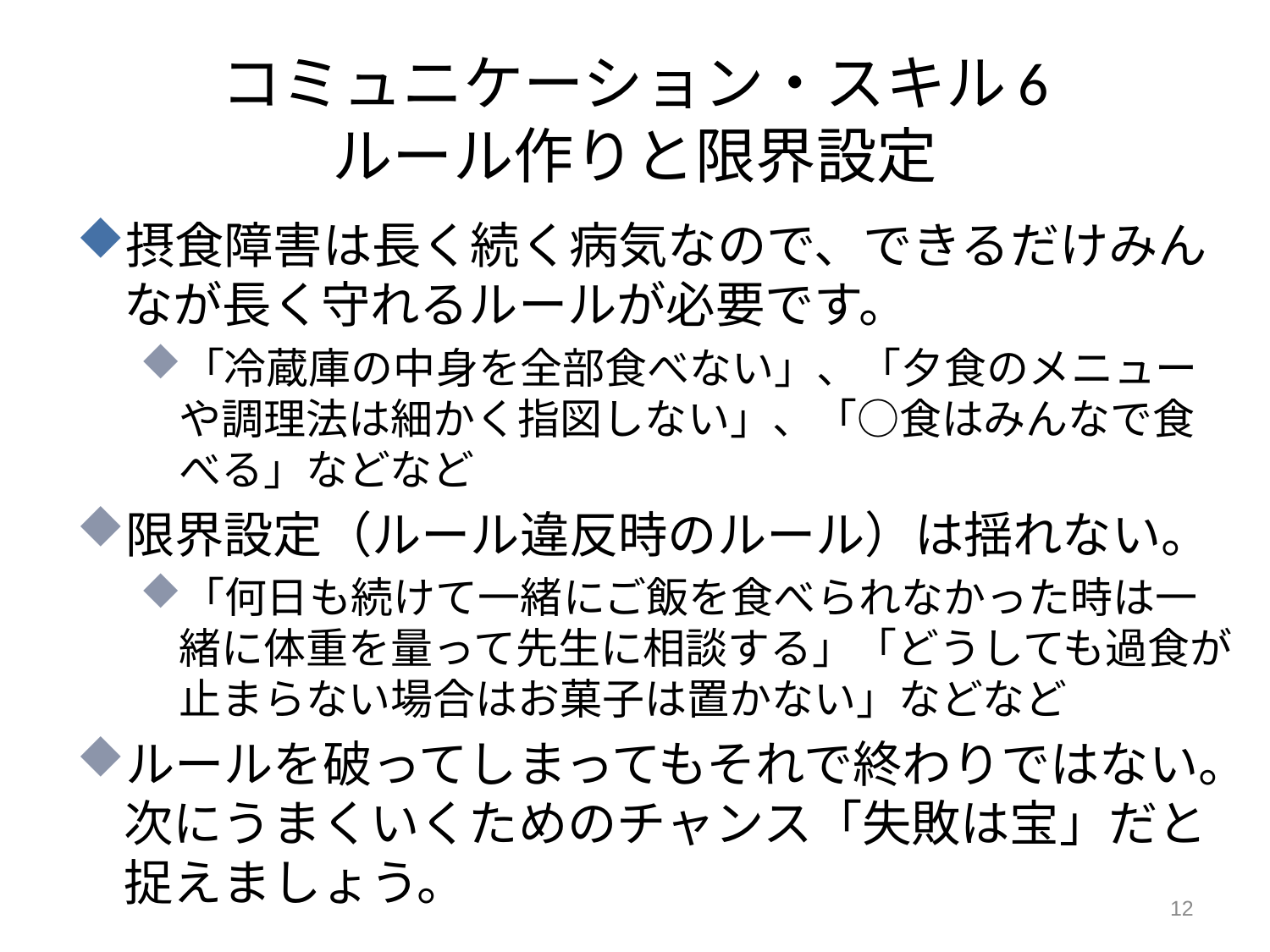

# コミュニケーション・スキル6 ルール作りと限界設定
摂食障害は長く続く病気なので、できるだけみんなが長く守れるルールが必要です。
「冷蔵庫の中身を全部食べない」、「夕食のメニューや調理法は細かく指図しない」、「○食はみんなで食べる」などなど
限界設定（ルール違反時のルール）は揺れない。
「何日も続けて一緒にご飯を食べられなかった時は一緒に体重を量って先生に相談する」「どうしても過食が止まらない場合はお菓子は置かない」などなど
ルールを破ってしまってもそれで終わりではない。次にうまくいくためのチャンス「失敗は宝」だと捉えましょう。
12